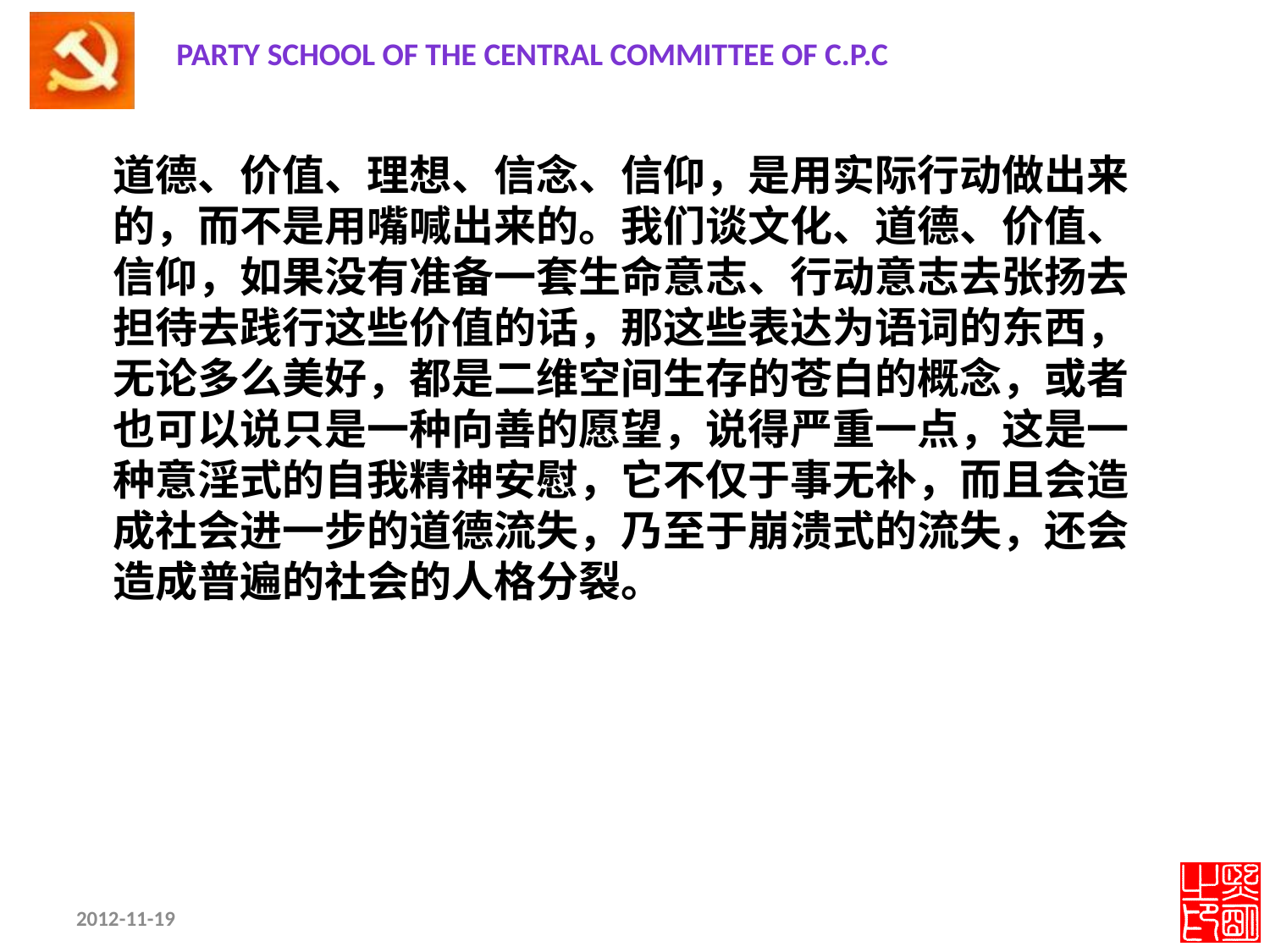

道德、价值、理想、信念、信仰，是用实际行动做出来的，而不是用嘴喊出来的。我们谈文化、道德、价值、信仰，如果没有准备一套生命意志、行动意志去张扬去担待去践行这些价值的话，那这些表达为语词的东西，无论多么美好，都是二维空间生存的苍白的概念，或者也可以说只是一种向善的愿望，说得严重一点，这是一种意淫式的自我精神安慰，它不仅于事无补，而且会造成社会进一步的道德流失，乃至于崩溃式的流失，还会造成普遍的社会的人格分裂。
#
2012-11-19